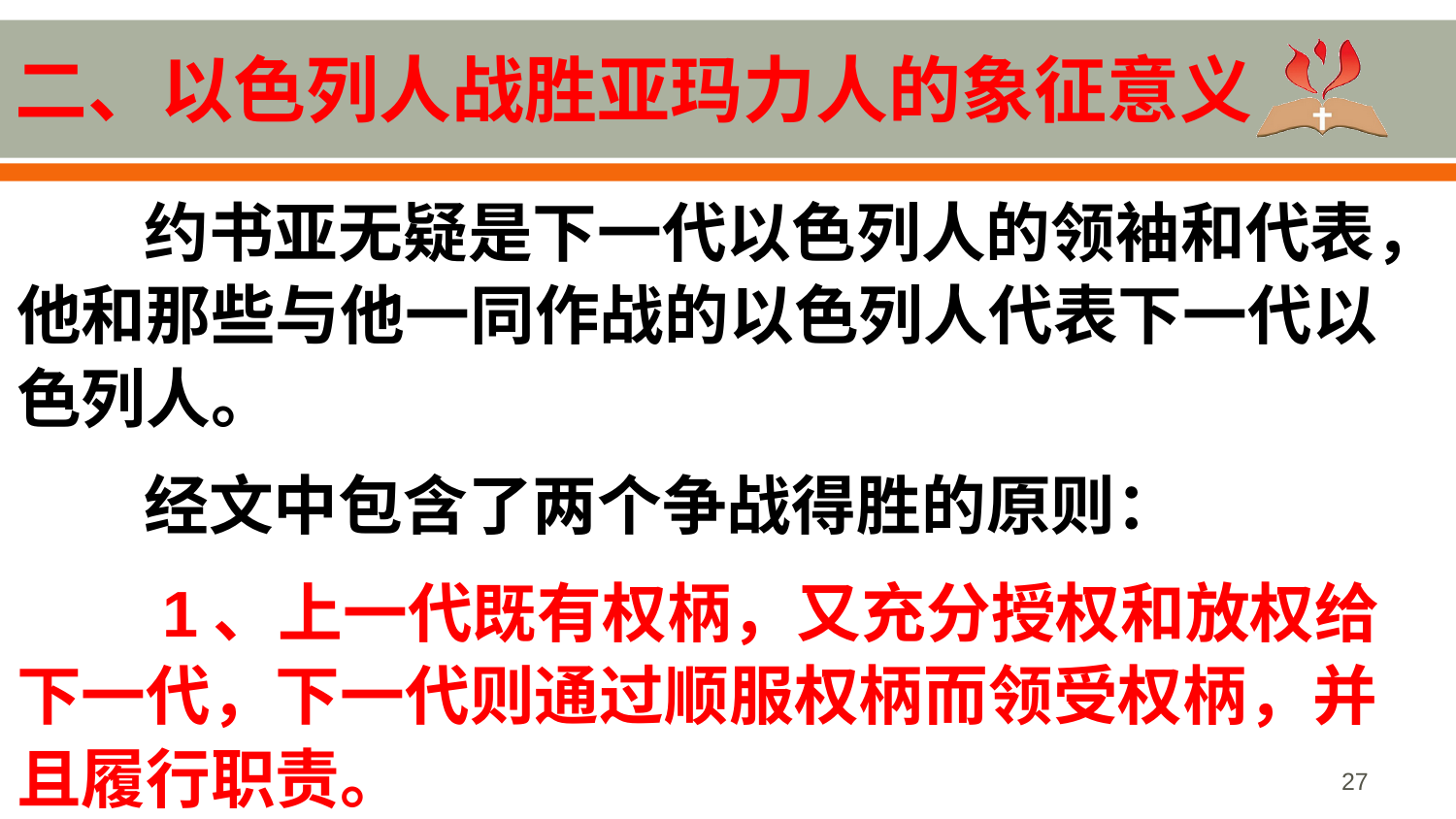

# 二、以色列人战胜亚玛力人的象征意义
约书亚无疑是下一代以色列人的领袖和代表，他和那些与他一同作战的以色列人代表下一代以色列人。
经文中包含了两个争战得胜的原则：
	1、上一代既有权柄，又充分授权和放权给下一代，下一代则通过顺服权柄而领受权柄，并且履行职责。

27